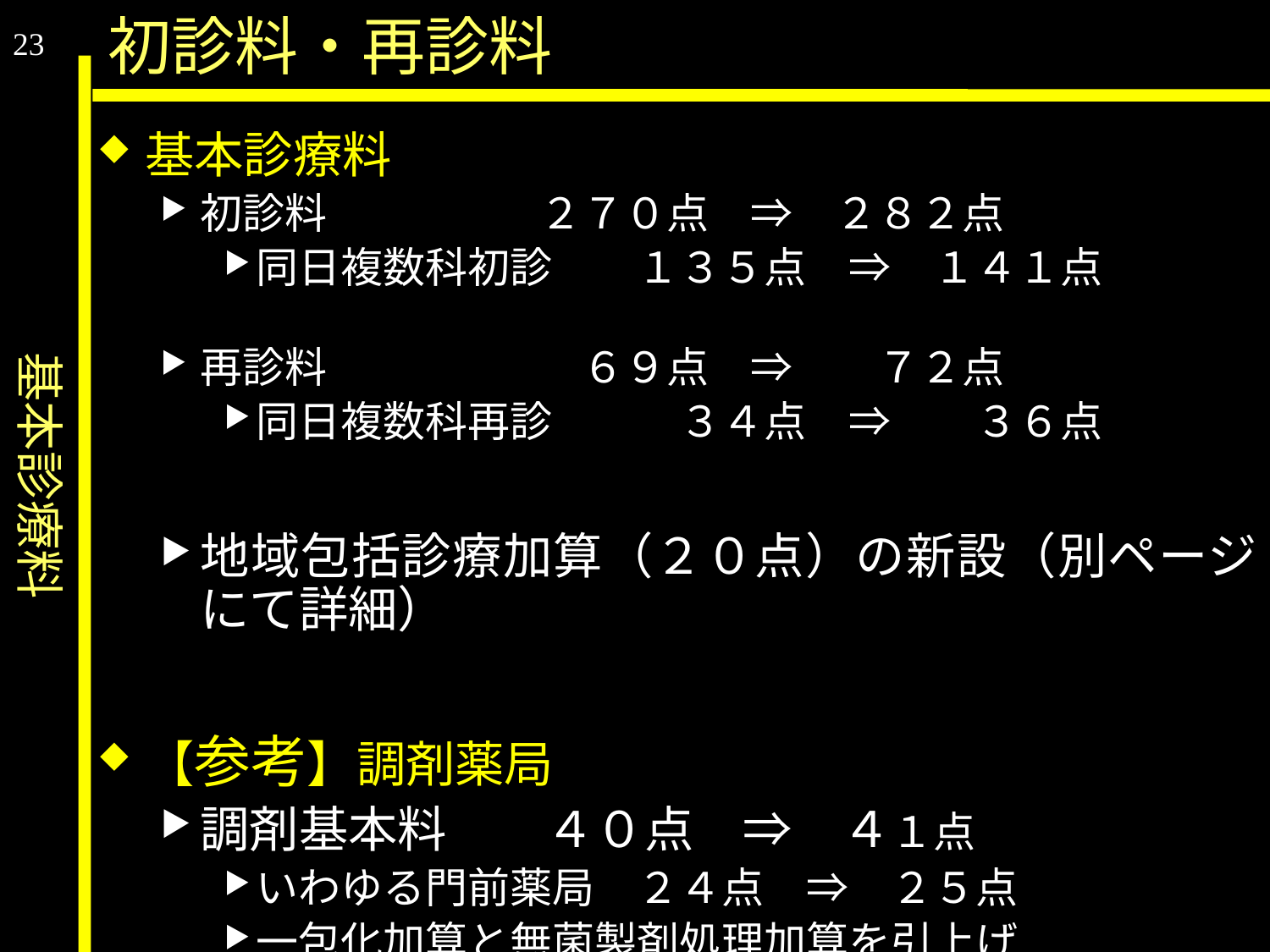

基本診療料
初診料・再診料
23

基本診療料
初診料　　　　　２７０点　⇒　２８２点
同日複数科初診　　１３５点　⇒　１４１点

再診料　　　　　　６９点　⇒　　７２点
同日複数科再診　　　３４点　⇒　　３６点

地域包括診療加算（２０点）の新設（別ページにて詳細）

【参考】調剤薬局
調剤基本料　　４０点　⇒　４１点
いわゆる門前薬局　２４点　⇒　２５点
一包化加算と無菌製剤処理加算を引上げ